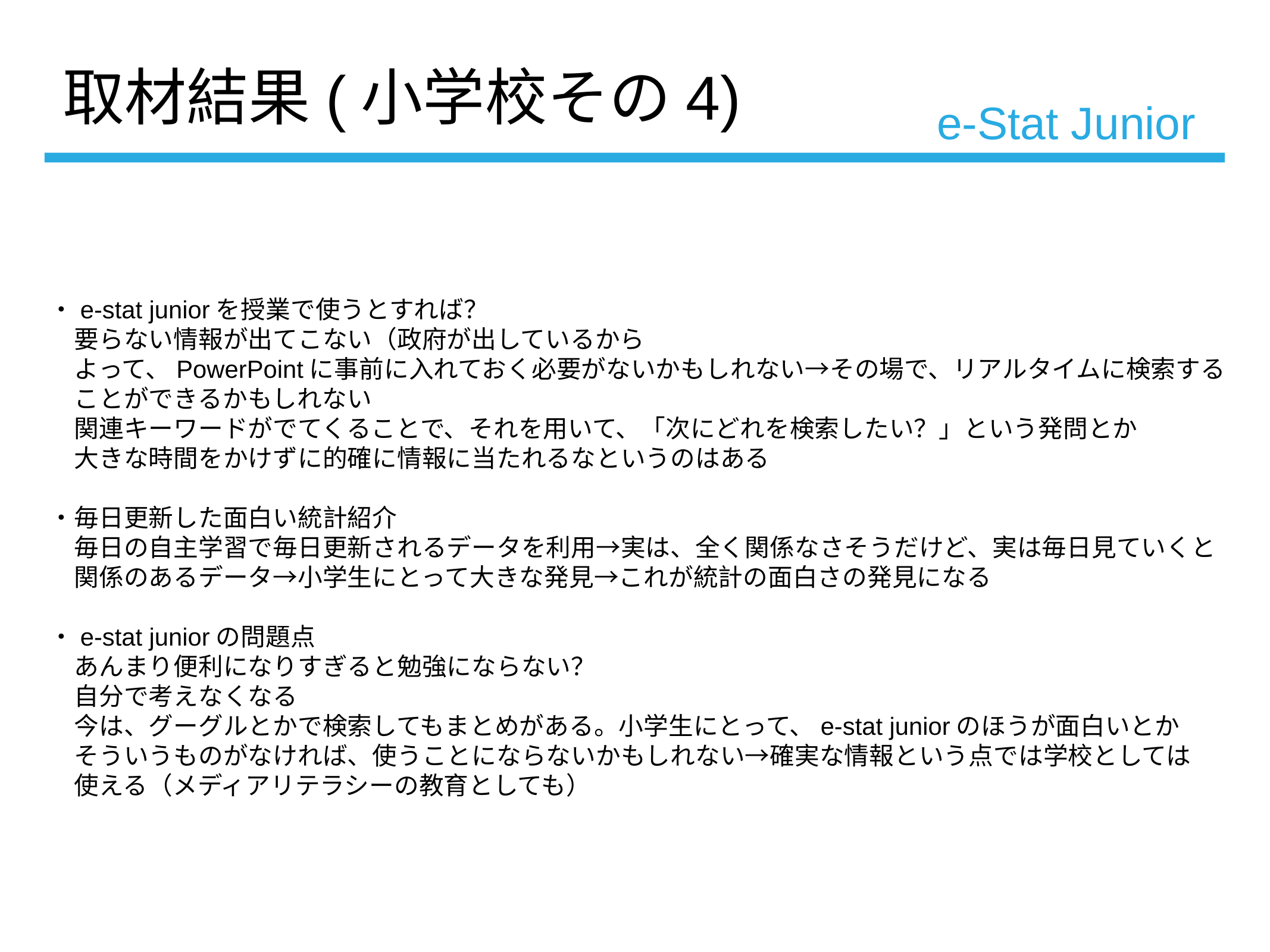

取材結果(小学校その4)
# e-Stat Junior

・e-stat juniorを授業で使うとすれば？
　要らない情報が出てこない（政府が出しているから
　よって、PowerPointに事前に入れておく必要がないかもしれない→その場で、リアルタイムに検索する
　ことができるかもしれない
　関連キーワードがでてくることで、それを用いて、「次にどれを検索したい？」という発問とか
　大きな時間をかけずに的確に情報に当たれるなというのはある

・毎日更新した面白い統計紹介
　毎日の自主学習で毎日更新されるデータを利用→実は、全く関係なさそうだけど、実は毎日見ていくと
　関係のあるデータ→小学生にとって大きな発見→これが統計の面白さの発見になる

・e-stat juniorの問題点
　あんまり便利になりすぎると勉強にならない？
　自分で考えなくなる
　今は、グーグルとかで検索してもまとめがある。小学生にとって、e-stat juniorのほうが面白いとか
　そういうものがなければ、使うことにならないかもしれない→確実な情報という点では学校としては
　使える（メディアリテラシーの教育としても）